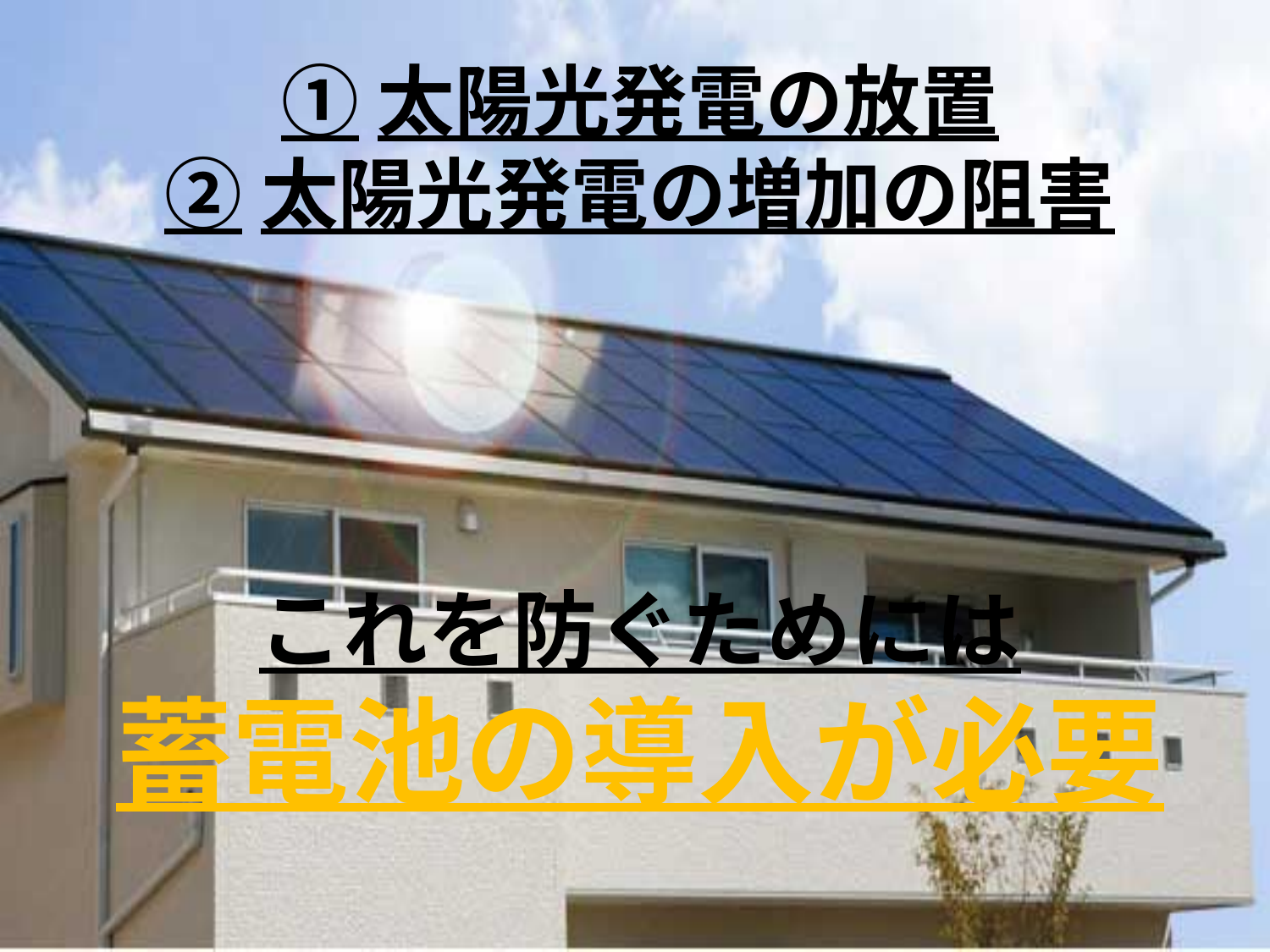

①太陽光発電の放置
②太陽光発電の増加の阻害

これを防ぐためには
蓄電池の導入が必要